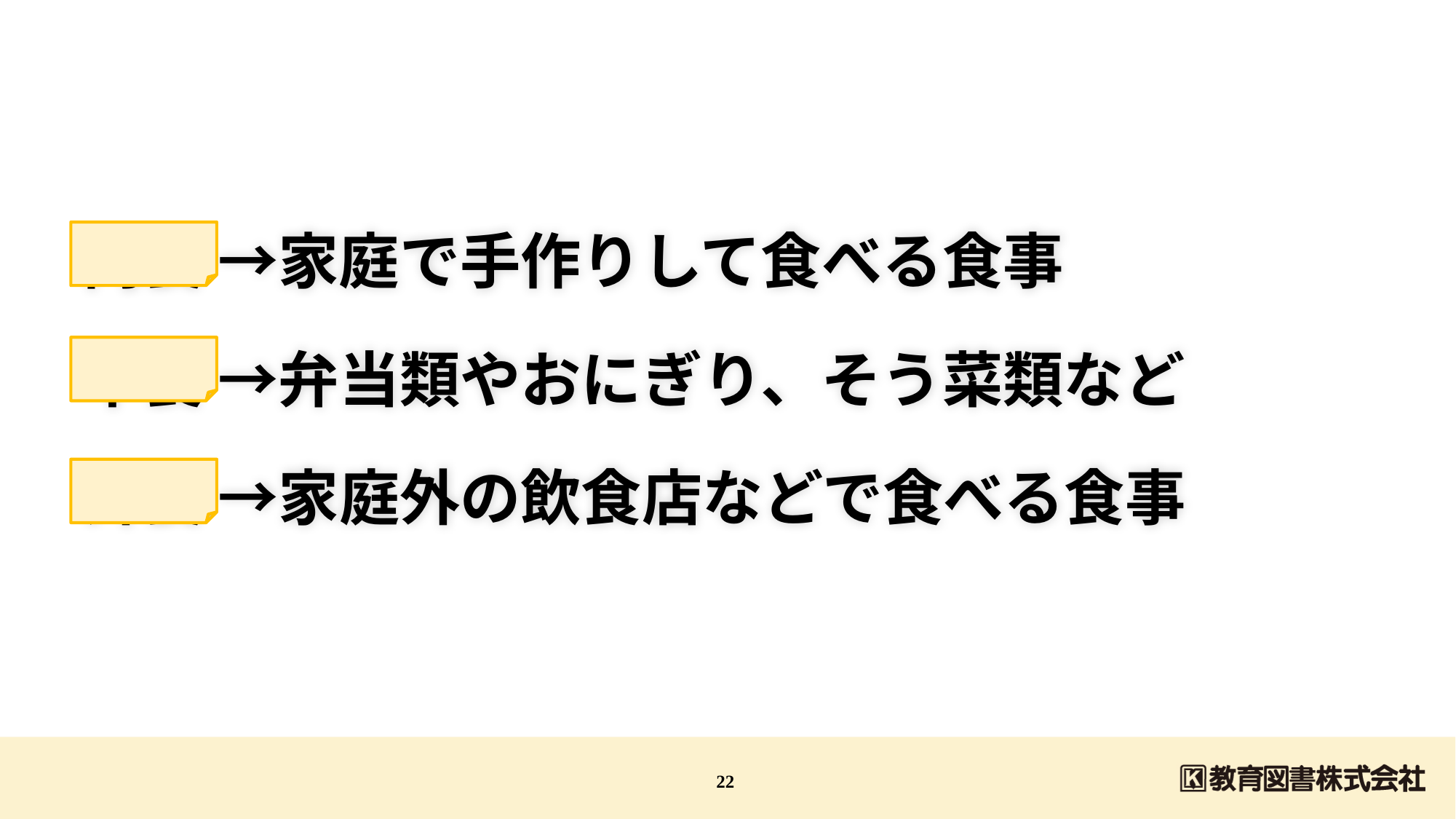

内食 →家庭で手作りして食べる食事
中食 →弁当類やおにぎり、そう菜類など
外食 →家庭外の飲食店などで食べる食事

22